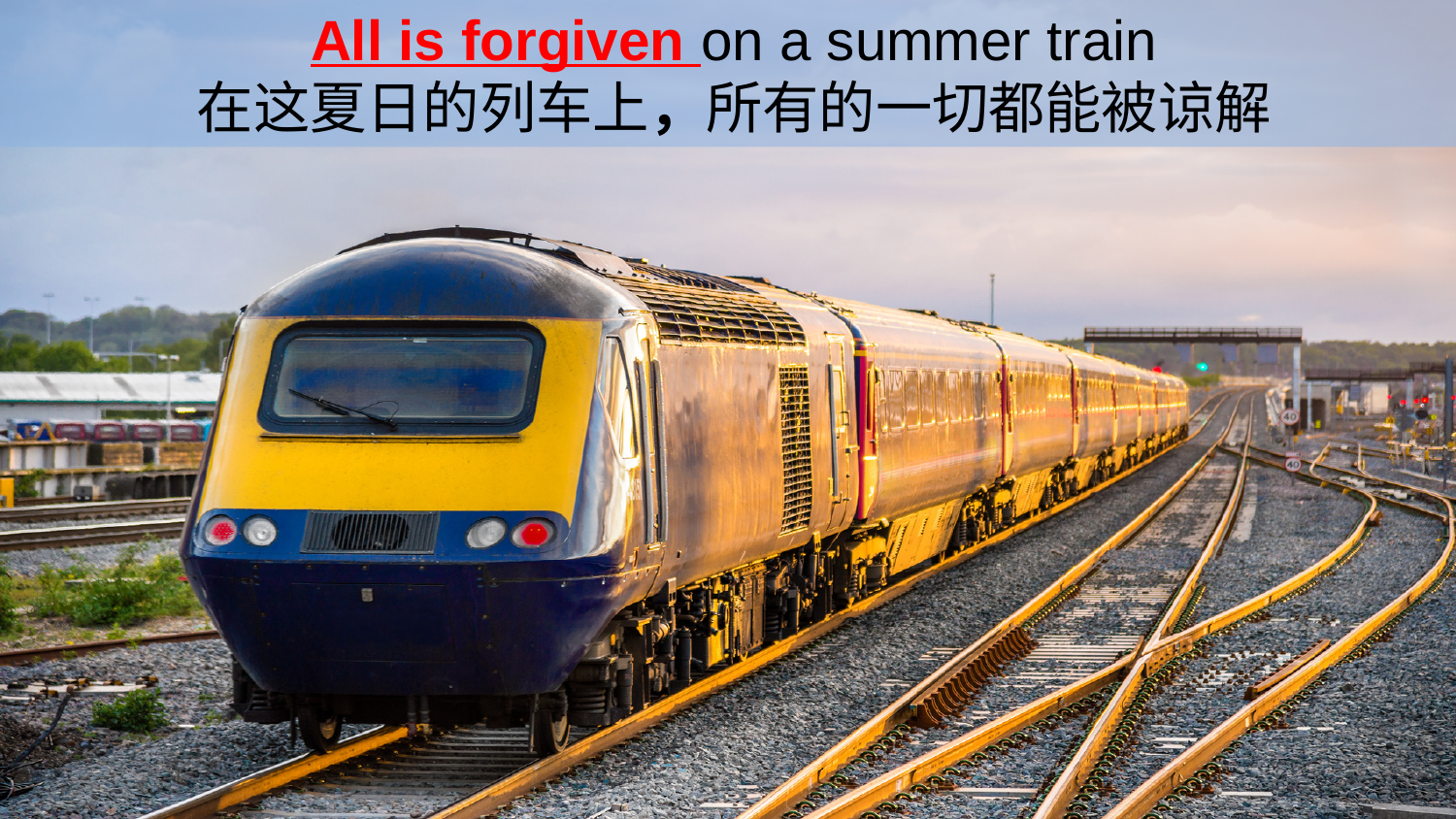

All is forgiven on a summer train
在这夏日的列车上，所有的一切都能被谅解
#